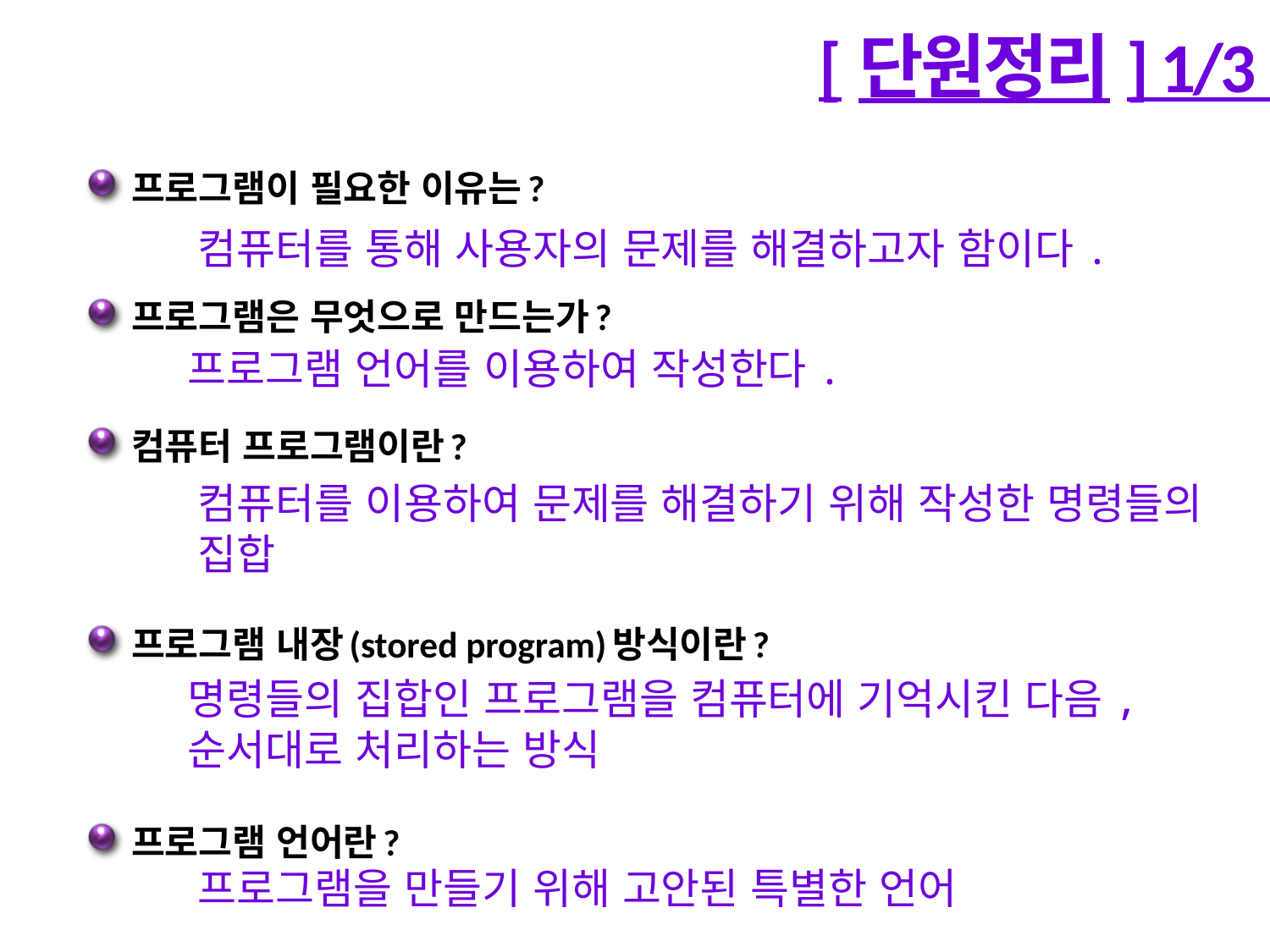

# [단원정리] 1/3
프로그램이 필요한 이유는?

프로그램은 무엇으로 만드는가?

컴퓨터 프로그램이란?

프로그램 내장(stored program)방식이란?

프로그램 언어란?

컴퓨터를 통해 사용자의 문제를 해결하고자 함이다.
프로그램 언어를 이용하여 작성한다.
컴퓨터를 이용하여 문제를 해결하기 위해 작성한 명령들의 집합
명령들의 집합인 프로그램을 컴퓨터에 기억시킨 다음, 순서대로 처리하는 방식
프로그램을 만들기 위해 고안된 특별한 언어